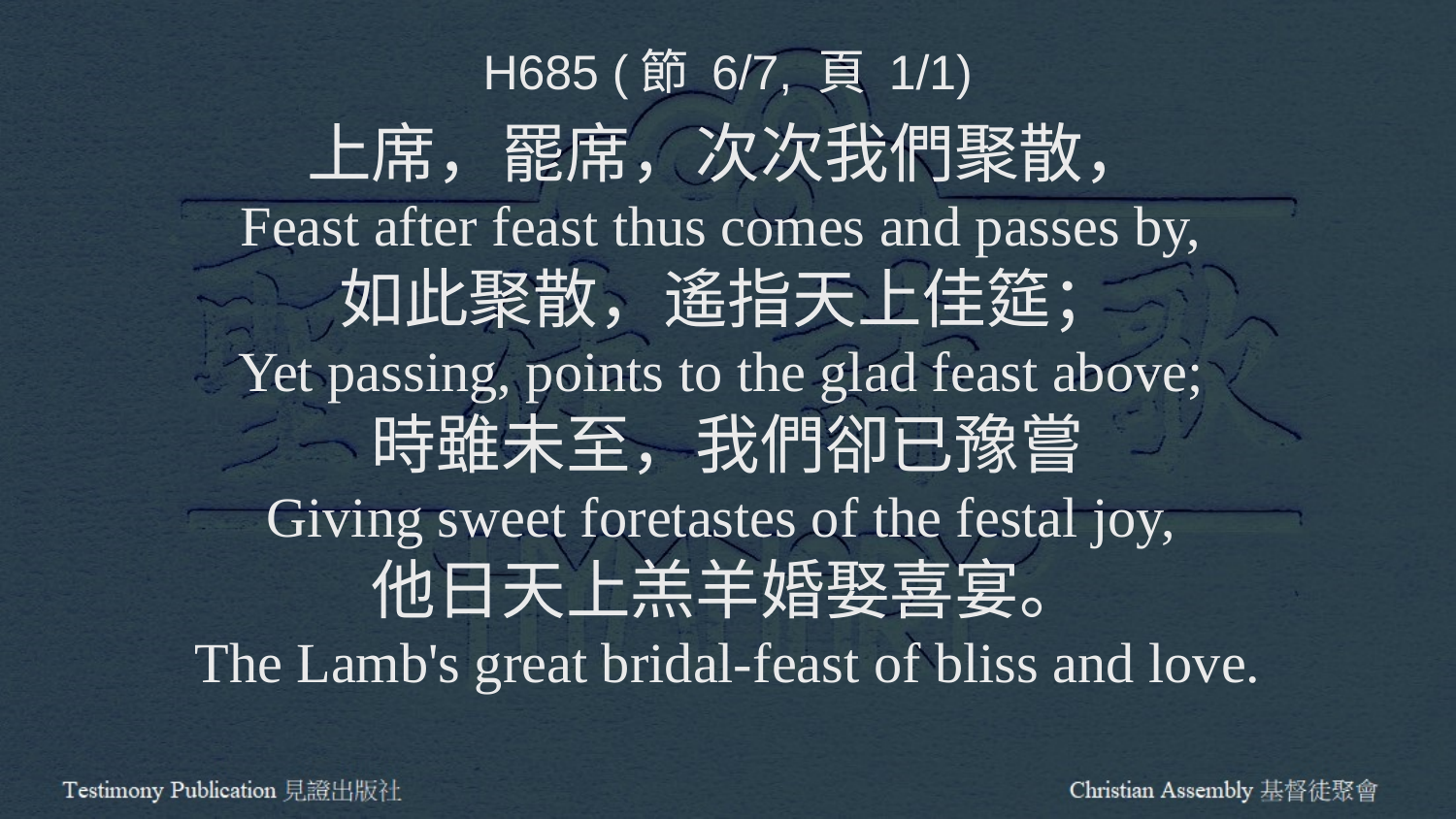

H685 (節 6/7, 頁 1/1)
上席，罷席，次次我們聚散，
Feast after feast thus comes and passes by,
如此聚散，遙指天上佳筵；
Yet passing, points to the glad feast above;
時雖未至，我們卻已豫嘗
Giving sweet foretastes of the festal joy,
他日天上羔羊婚娶喜宴。
The Lamb's great bridal-feast of bliss and love.